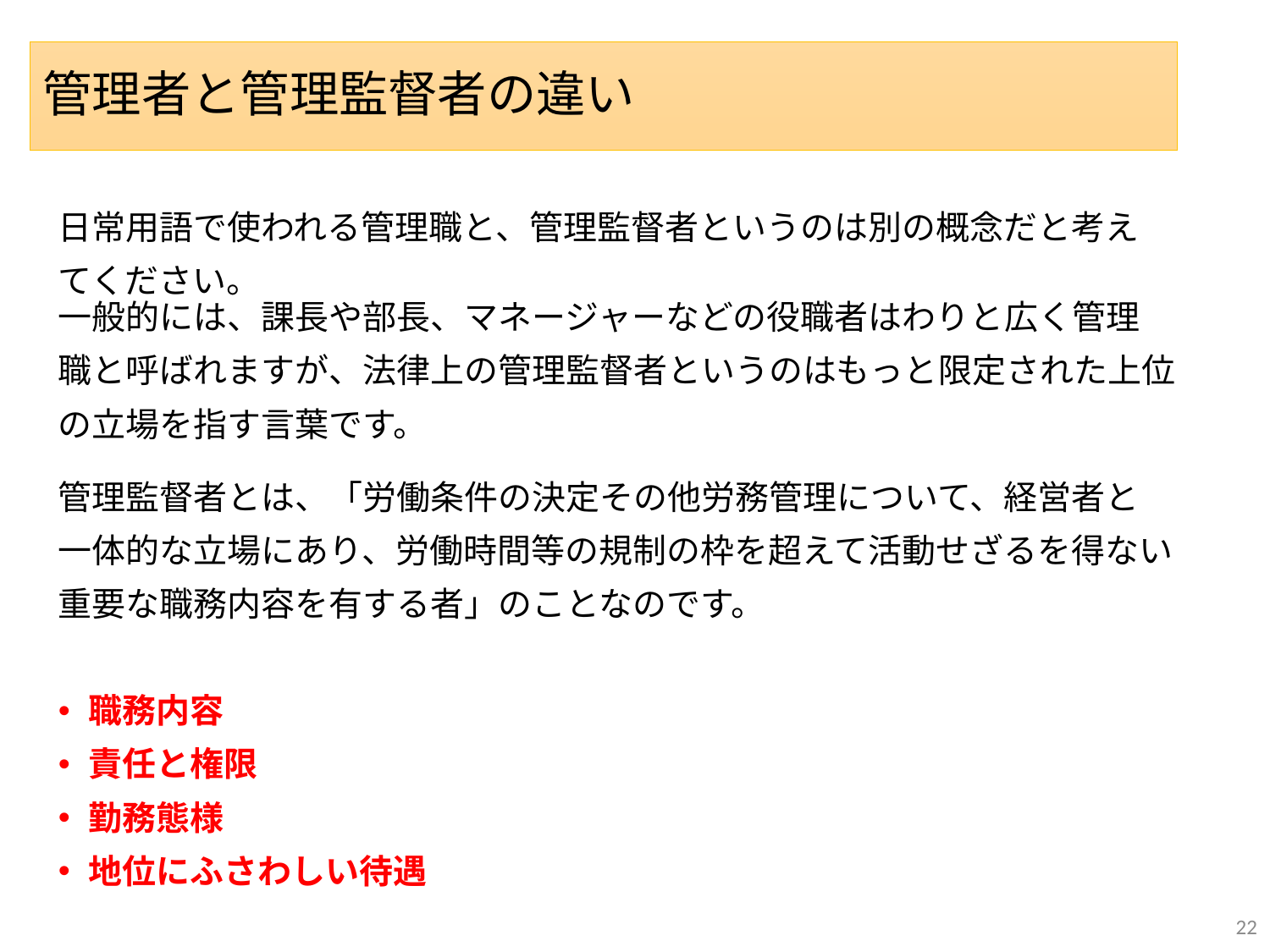

管理者と管理監督者の違い
日常用語で使われる管理職と、管理監督者というのは別の概念だと考え
てください。
一般的には、課長や部長、マネージャーなどの役職者はわりと広く管理
職と呼ばれますが、法律上の管理監督者というのはもっと限定された上位
の立場を指す言葉です。
管理監督者とは、「労働条件の決定その他労務管理について、経営者と
一体的な立場にあり、労働時間等の規制の枠を超えて活動せざるを得ない
重要な職務内容を有する者」のことなのです。

職務内容
責任と権限
勤務態様
地位にふさわしい待遇

22